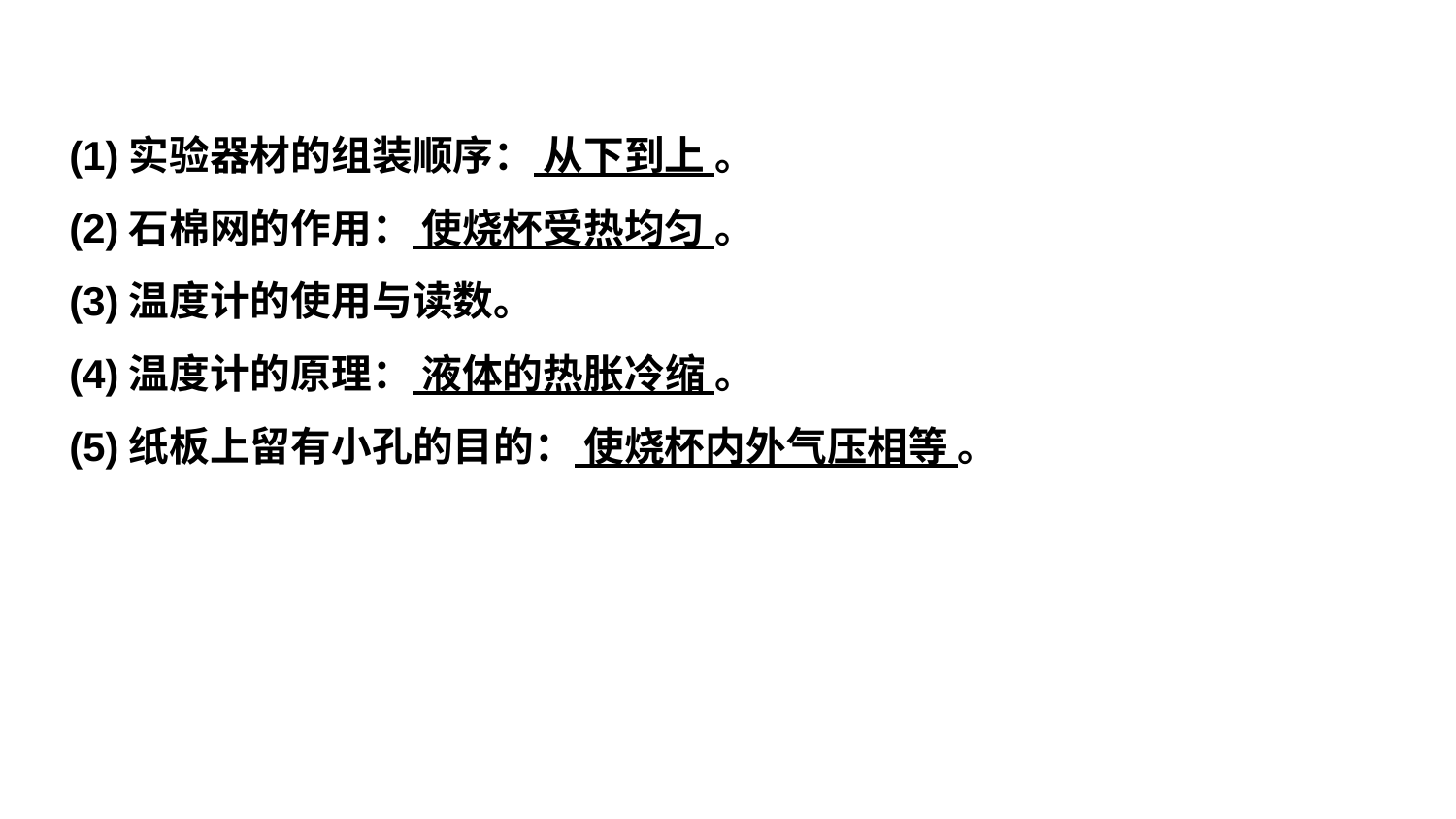

(1)实验器材的组装顺序： 从下到上 。
(2)石棉网的作用： 使烧杯受热均匀 。
(3)温度计的使用与读数。
(4)温度计的原理： 液体的热胀冷缩 。
(5)纸板上留有小孔的目的： 使烧杯内外气压相等 。